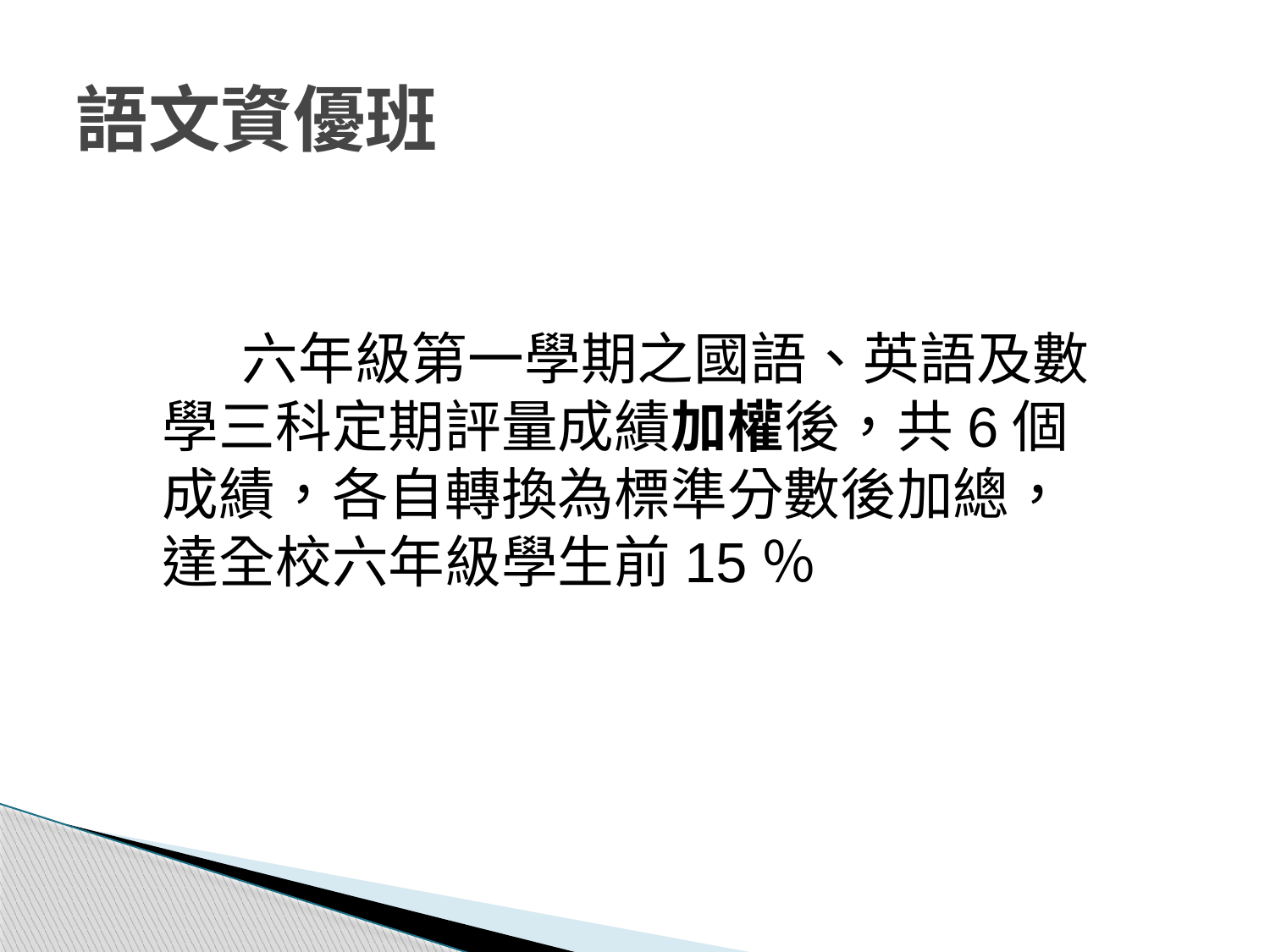

# 語文資優班
        六年級第一學期之國語、英語及數學三科定期評量成績加權後，共6個成績，各自轉換為標準分數後加總，達全校六年級學生前15％